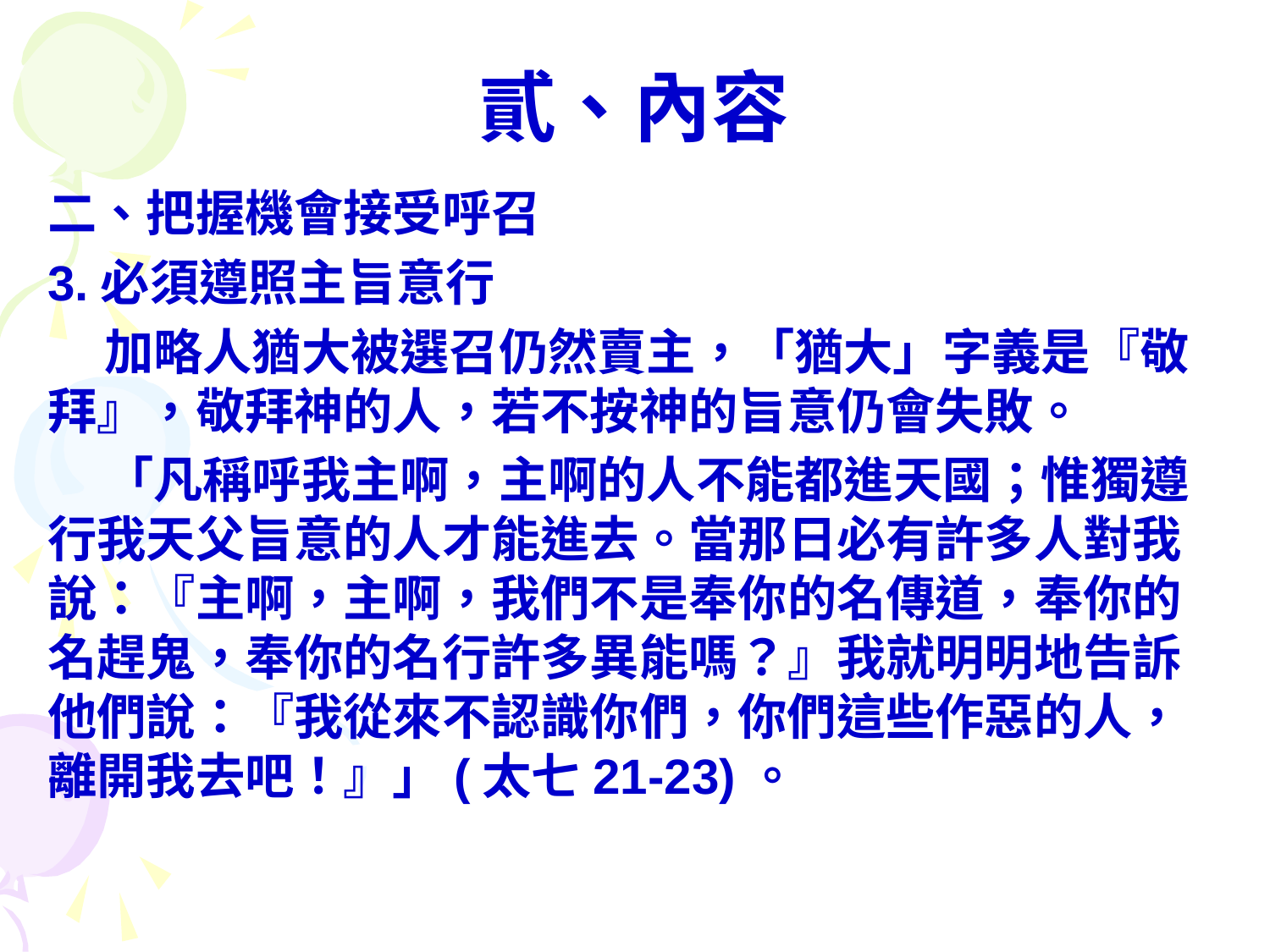

# 貳、內容
二、把握機會接受呼召
3.必須遵照主旨意行
    加略人猶大被選召仍然賣主，「猶大」字義是『敬拜』，敬拜神的人，若不按神的旨意仍會失敗。
    「凡稱呼我主啊，主啊的人不能都進天國；惟獨遵行我天父旨意的人才能進去。當那日必有許多人對我說：『主啊，主啊，我們不是奉你的名傳道，奉你的名趕鬼，奉你的名行許多異能嗎？』我就明明地告訴他們說：『我從來不認識你們，你們這些作惡的人，離開我去吧！』」(太七21-23)。